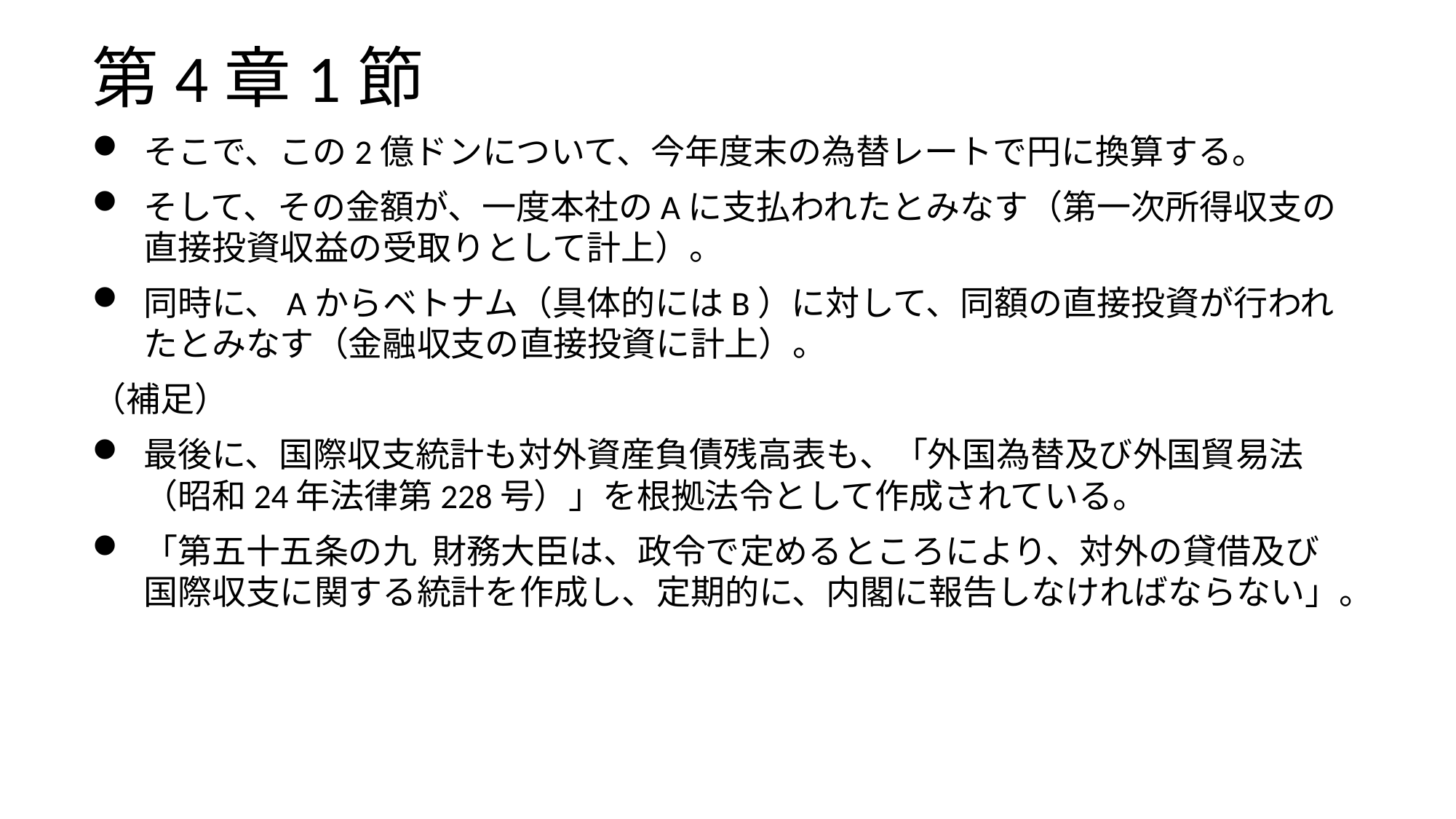

# 第4章1節
そこで、この2億ドンについて、今年度末の為替レートで円に換算する。
そして、その金額が、一度本社のAに支払われたとみなす（第一次所得収支の直接投資収益の受取りとして計上）。
同時に、Aからベトナム（具体的にはB）に対して、同額の直接投資が行われたとみなす（金融収支の直接投資に計上）。
（補足）
最後に、国際収支統計も対外資産負債残高表も、「外国為替及び外国貿易法（昭和24年法律第228号）」を根拠法令として作成されている。
「第五十五条の九  財務大臣は、政令で定めるところにより、対外の貸借及び国際収支に関する統計を作成し、定期的に、内閣に報告しなければならない」。